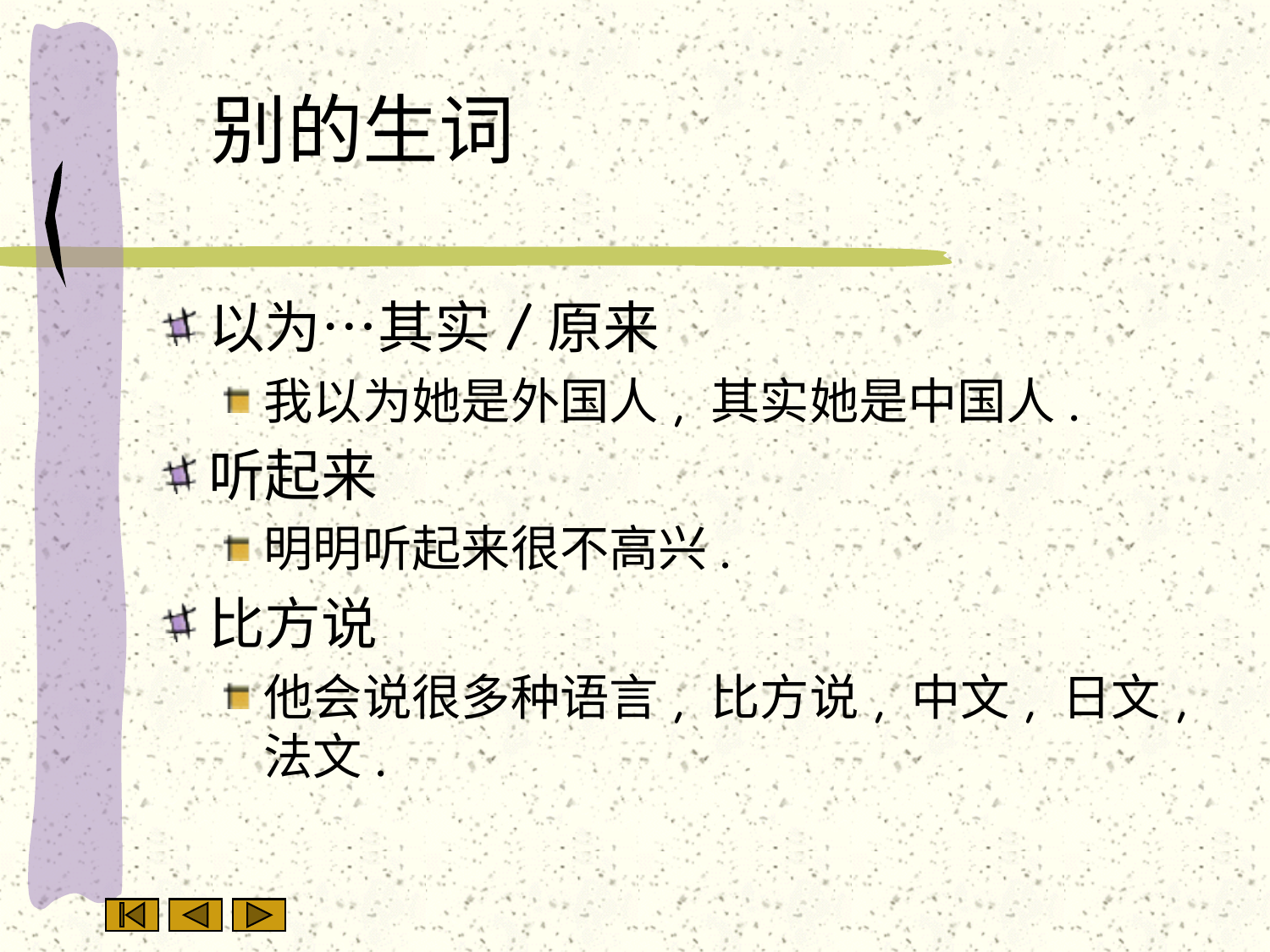

# 别的生词
以为…其实/原来
我以为她是外国人, 其实她是中国人.
听起来
明明听起来很不高兴.
比方说
他会说很多种语言, 比方说, 中文, 日文, 法文.